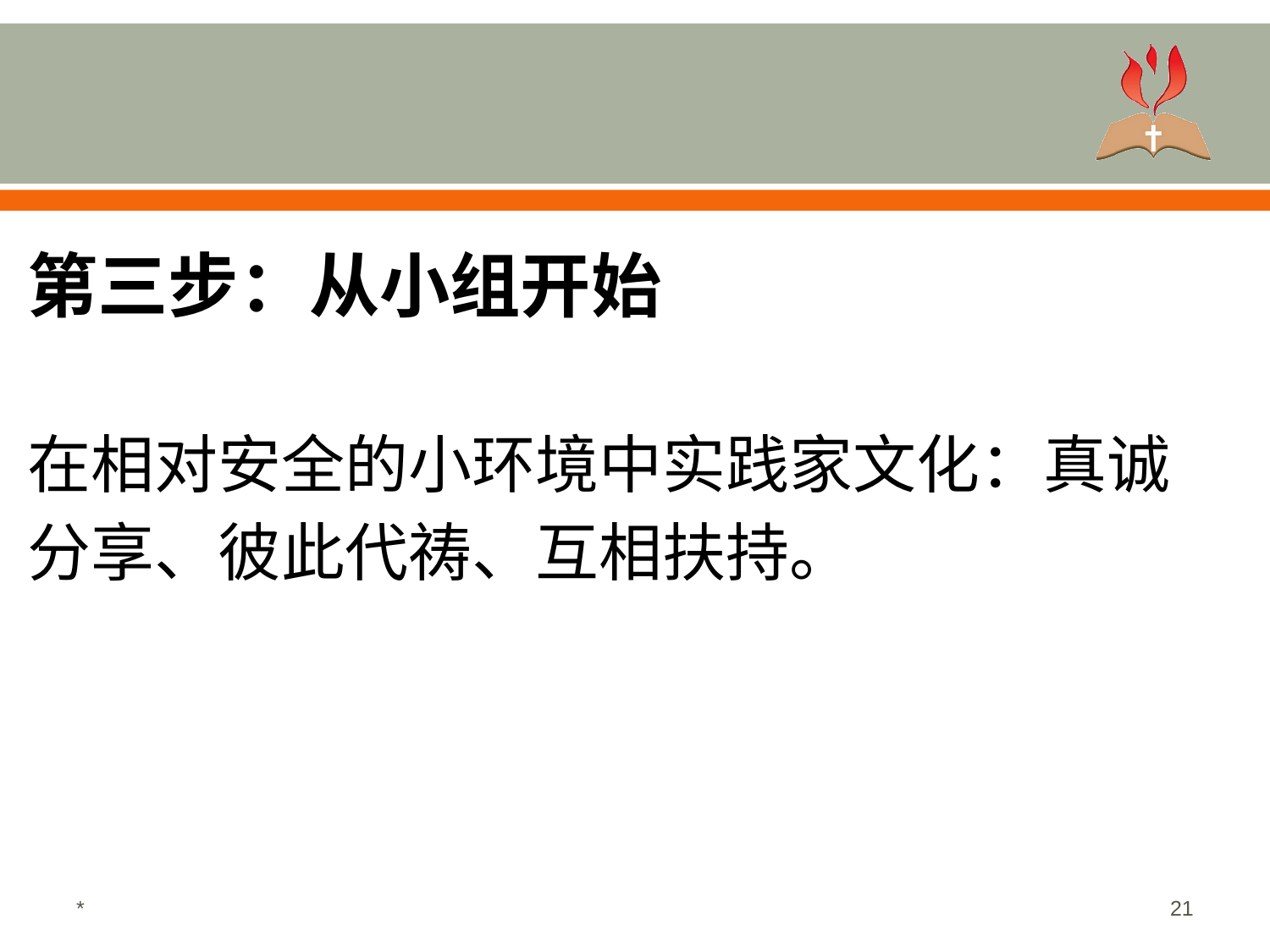

#
第三步：从小组开始

在相对安全的小环境中实践家文化：真诚分享、彼此代祷、互相扶持。

*
21